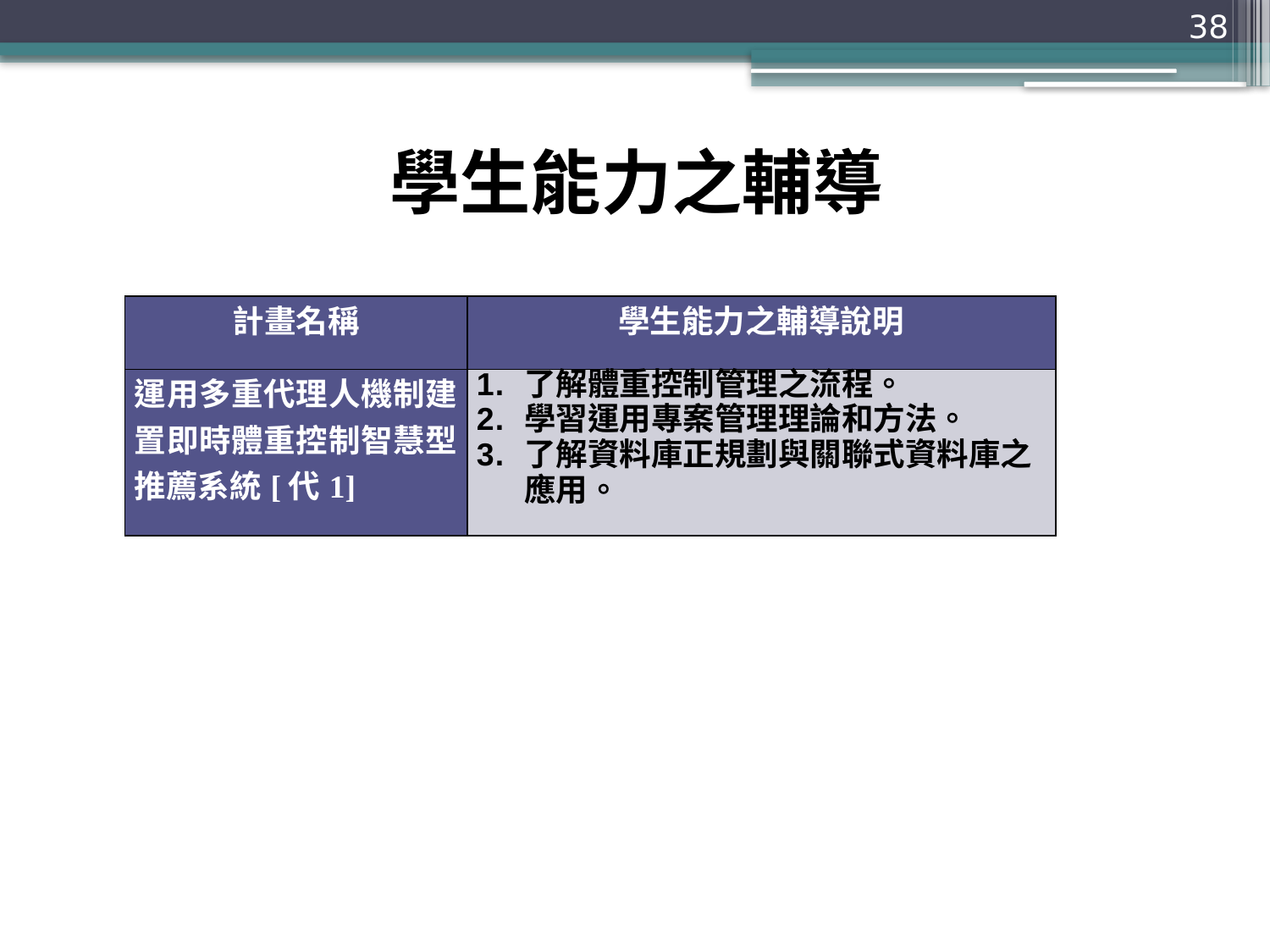

38
# 學生能力之輔導
| 計畫名稱 | 學生能力之輔導說明 |
| --- | --- |
| 運用多重代理人機制建置即時體重控制智慧型推薦系統[代1] | 了解體重控制管理之流程。 學習運用專案管理理論和方法。 了解資料庫正規劃與關聯式資料庫之應用。 |